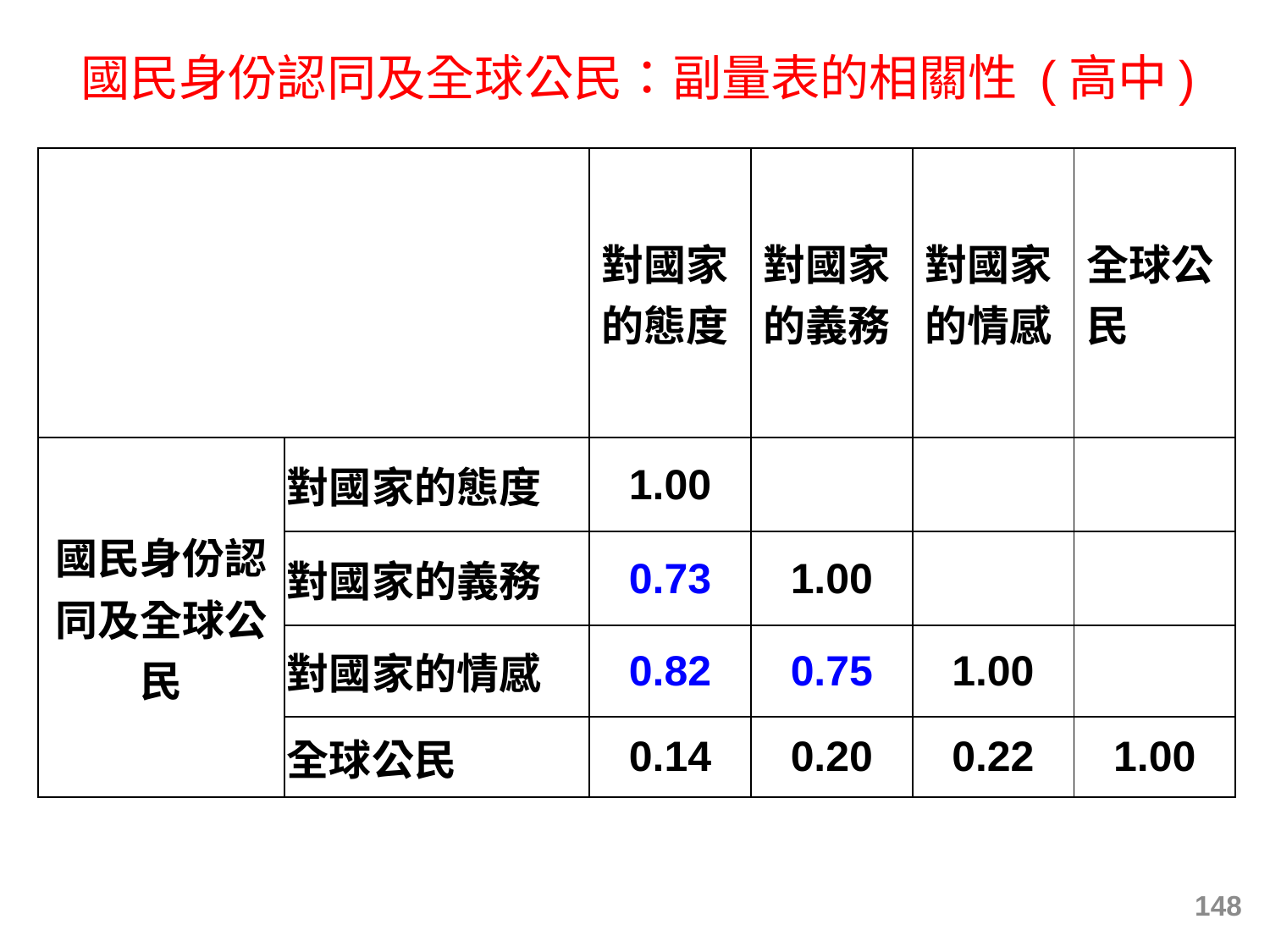

# 國民身份認同及全球公民：副量表的相關性 (高中)
|  |  | 對國家的態度 | 對國家的義務 | 對國家的情感 | 全球公民 |
| --- | --- | --- | --- | --- | --- |
| 國民身份認同及全球公民 | 對國家的態度 | 1.00 |  |  |  |
|  | 對國家的義務 | 0.73 | 1.00 |  |  |
|  | 對國家的情感 | 0.82 | 0.75 | 1.00 |  |
|  | 全球公民 | 0.14 | 0.20 | 0.22 | 1.00 |
148